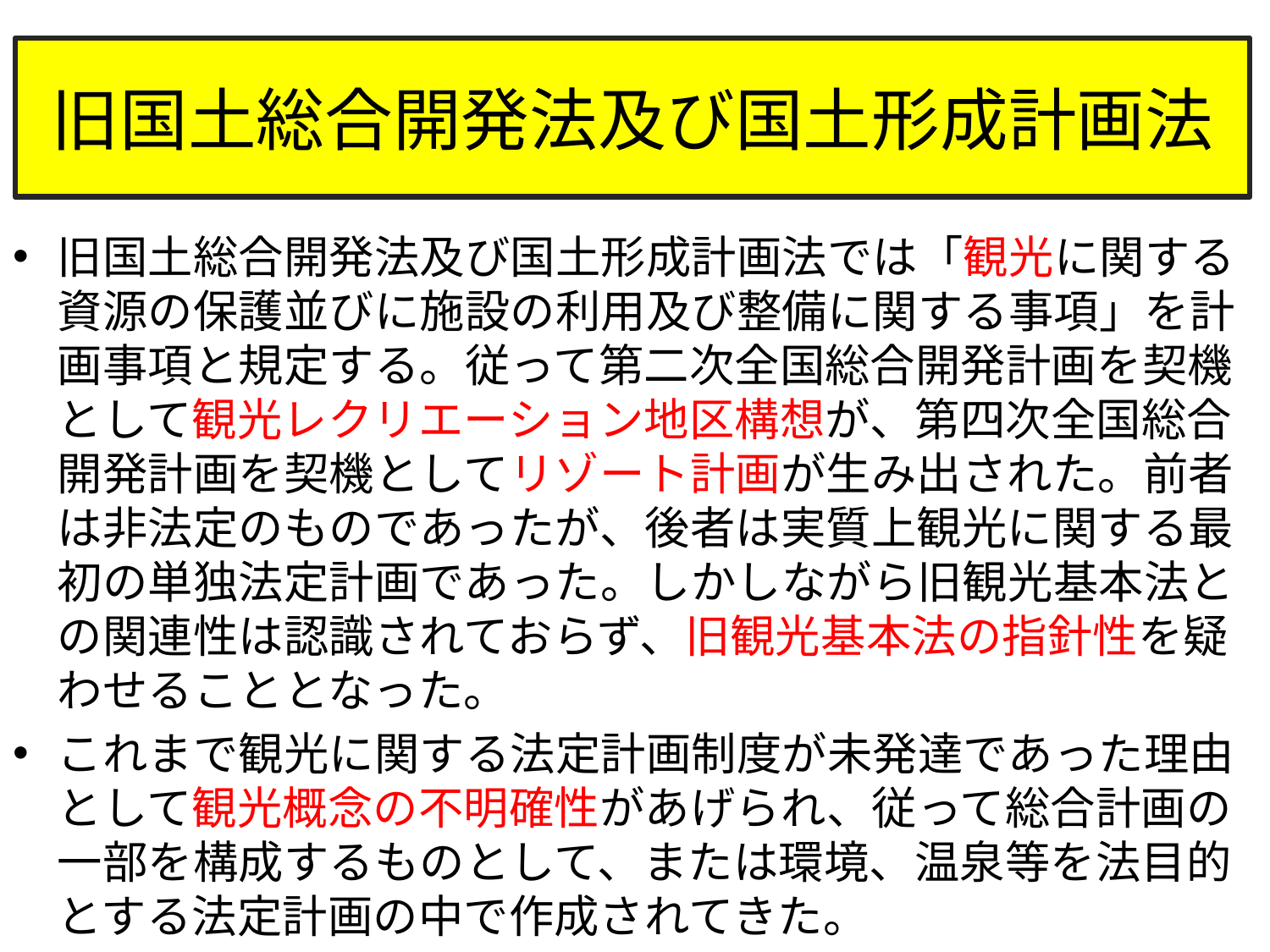

# 旧国土総合開発法及び国土形成計画法
旧国土総合開発法及び国土形成計画法では「観光に関する資源の保護並びに施設の利用及び整備に関する事項」を計画事項と規定する。従って第二次全国総合開発計画を契機として観光レクリエーション地区構想が、第四次全国総合開発計画を契機としてリゾート計画が生み出された。前者は非法定のものであったが、後者は実質上観光に関する最初の単独法定計画であった。しかしながら旧観光基本法との関連性は認識されておらず、旧観光基本法の指針性を疑わせることとなった。
これまで観光に関する法定計画制度が未発達であった理由として観光概念の不明確性があげられ、従って総合計画の一部を構成するものとして、または環境、温泉等を法目的とする法定計画の中で作成されてきた。